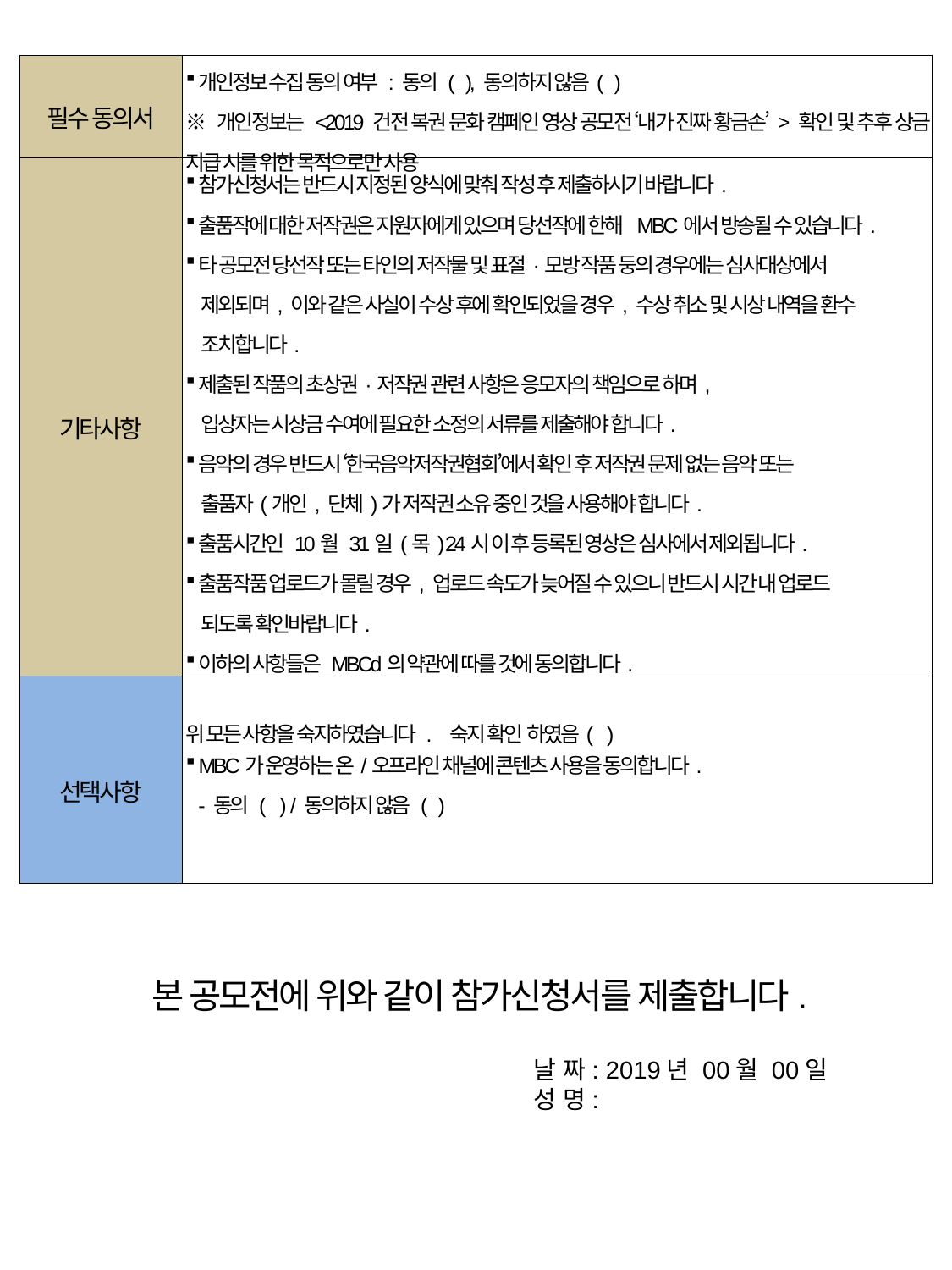

| 필수 동의서 | 개인정보 수집 동의 여부 : 동의 ( ), 동의하지 않음( ) ※ 개인정보는 <2019 건전 복권 문화 캠페인 영상 공모전 ‘내가 진짜 황금손’> 확인 및 추후 상금 지급 시를 위한 목적으로만 사용 |
| --- | --- |
| 기타사항 | 참가신청서는 반드시 지정된 양식에 맞춰 작성 후 제출하시기 바랍니다. 출품작에 대한 저작권은 지원자에게 있으며 당선작에 한해 MBC에서 방송될 수 있습니다. 타 공모전 당선작 또는 타인의 저작물 및 표절·모방 작품 둥의 경우에는 심사대상에서 제외되며, 이와 같은 사실이 수상 후에 확인되었을 경우, 수상 취소 및 시상 내역을 환수 조치합니다. 제출된 작품의 초상권·저작권 관련 사항은 응모자의 책임으로 하며, 입상자는 시상금 수여에 필요한 소정의 서류를 제출해야 합니다. 음악의 경우 반드시 ‘한국음악저작권협회’에서 확인 후 저작권 문제 없는 음악 또는 출품자(개인, 단체)가 저작권 소유 중인 것을 사용해야 합니다. 출품시간인 10월 31일(목) 24시 이 후 등록된 영상은 심사에서 제외됩니다. 출품작품 업로드가 몰릴 경우, 업로드 속도가 늦어질 수 있으니 반드시 시간 내 업로드 되도록 확인바랍니다. 이하의 사항들은 MBCd의 약관에 따를 것에 동의합니다. 위 모든 사항을 숙지하였습니다 . 숙지 확인 하였음( ) |
| 선택사항 | MBC가 운영하는 온/오프라인 채널에 콘텐츠 사용을 동의합니다. - 동의 ( ) / 동의하지 않음 ( ) |

본 공모전에 위와 같이 참가신청서를 제출합니다.

                                                                     날 짜: 2019년 00월 00일
                                                                     성 명: